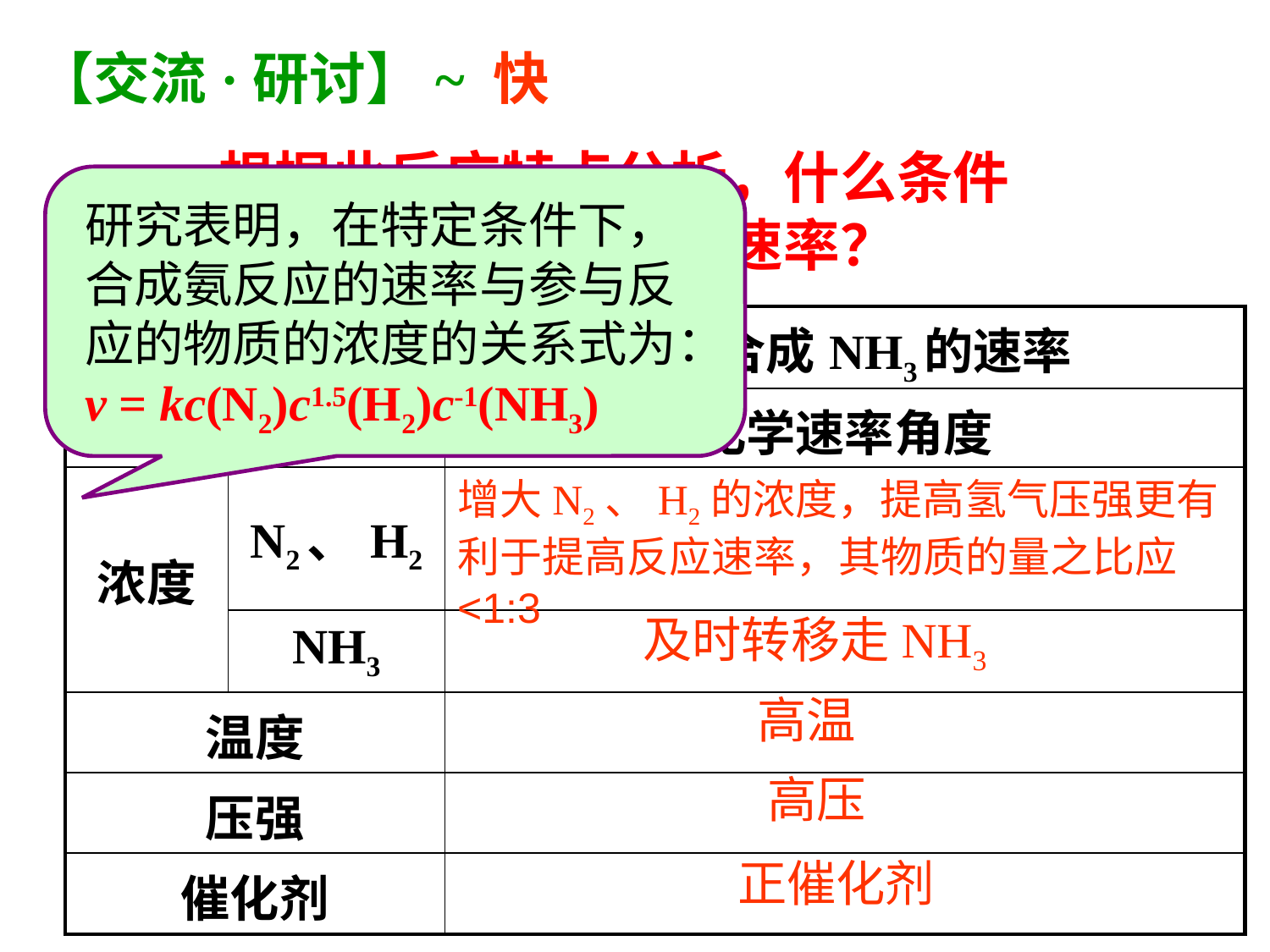

【交流·研讨】~ 快
根据此反应特点分析，什么条件
有利于提高合成氨的速率？

研究表明，在特定条件下，合成氨反应的速率与参与反应的物质的浓度的关系式为：
v = kc(N2)c1.5(H2)c-1(NH3)
| 外界条件 |  | 提高合成NH3的速率 |
| --- | --- | --- |
|  |  | 化学速率角度 |
| 浓度 | N2、H2 |  |
|  | NH3 |  |
| 温度 |  |  |
| 压强 |  |  |
| 催化剂 |  |  |
增大N2、H2的浓度，提高氢气压强更有利于提高反应速率，其物质的量之比应<1:3
及时转移走NH3
高温
高压
正催化剂